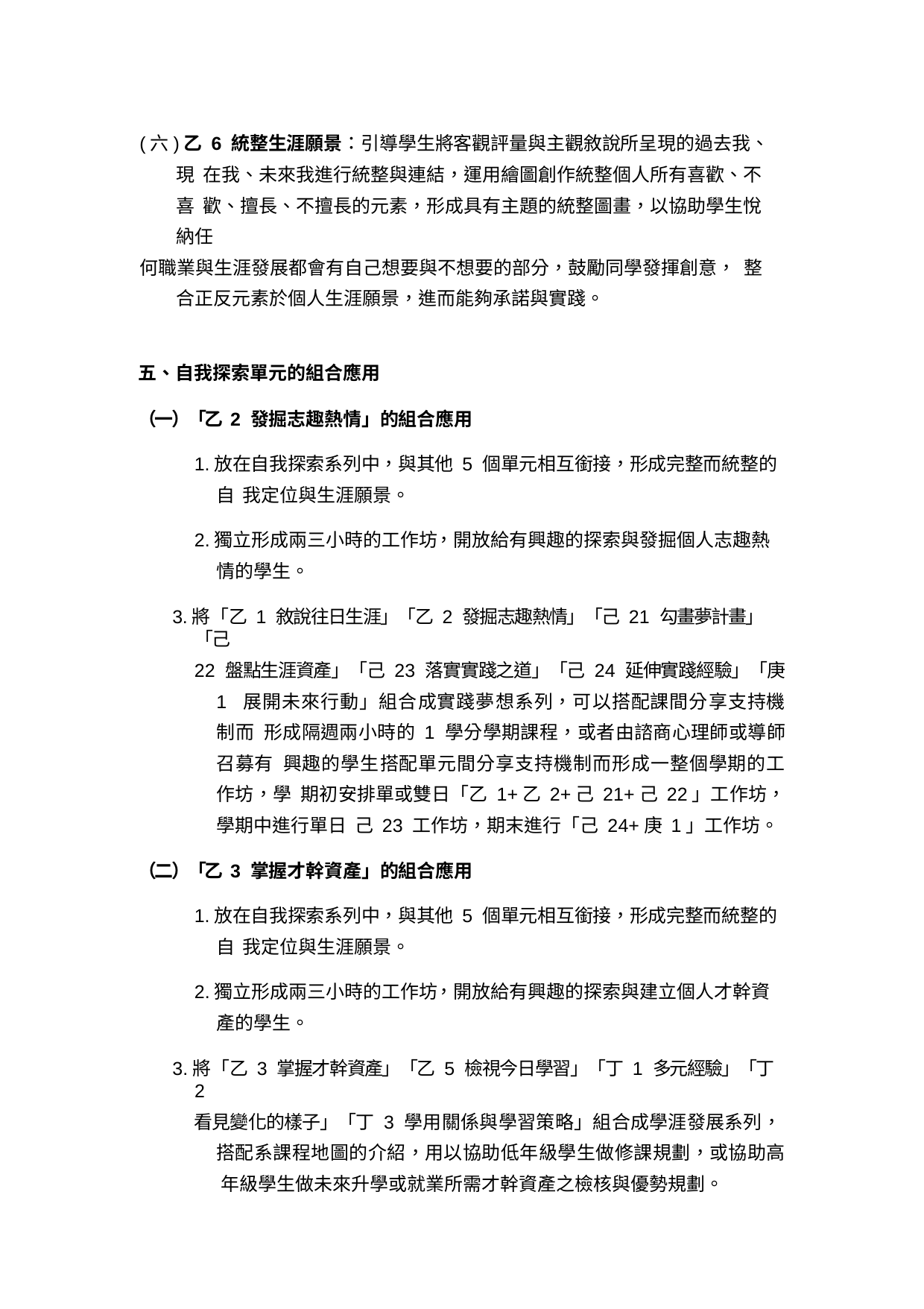

(六)乙 6 統整生涯願景：引導學生將客觀評量與主觀敘說所呈現的過去我、現  在我、未來我進行統整與連結，運用繪圖創作統整個人所有喜歡、不喜  歡、擅長、不擅長的元素，形成具有主題的統整圖畫，以協助學生悅納任
何職業與生涯發展都會有自己想要與不想要的部分，鼓勵同學發揮創意，  整合正反元素於個人生涯願景，進而能夠承諾與實踐。

五、自我探索單元的組合應用

（一）「乙 2 發掘志趣熱情」的組合應用
1.放在自我探索系列中，與其他 5 個單元相互銜接，形成完整而統整的自  我定位與生涯願景。
2.獨立形成兩三小時的工作坊，開放給有興趣的探索與發掘個人志趣熱情的學生。

3.將「乙 1 敘說往日生涯」「乙 2 發掘志趣熱情」「己 21 勾畫夢計畫」「己
22 盤點生涯資產」「己 23 落實實踐之道」「己 24 延伸實踐經驗」「庚 1  展開未來行動」組合成實踐夢想系列，可以搭配課間分享支持機制而  形成隔週兩小時的 1 學分學期課程，或者由諮商心理師或導師召募有  興趣的學生搭配單元間分享支持機制而形成一整個學期的工作坊，學  期初安排單或雙日「乙 1+乙 2+己 21+己 22」工作坊，學期中進行單日  己 23 工作坊，期末進行「己 24+庚 1」工作坊。

（二）「乙 3 掌握才幹資產」的組合應用
1.放在自我探索系列中，與其他 5 個單元相互銜接，形成完整而統整的自  我定位與生涯願景。
2.獨立形成兩三小時的工作坊，開放給有興趣的探索與建立個人才幹資產的學生。

3.將「乙 3 掌握才幹資產」「乙 5 檢視今日學習」「丁 1 多元經驗」「丁 2
看見變化的樣子」「丁 3 學用關係與學習策略」組合成學涯發展系列，  搭配系課程地圖的介紹，用以協助低年級學生做修課規劃，或協助高  年級學生做未來升學或就業所需才幹資產之檢核與優勢規劃。